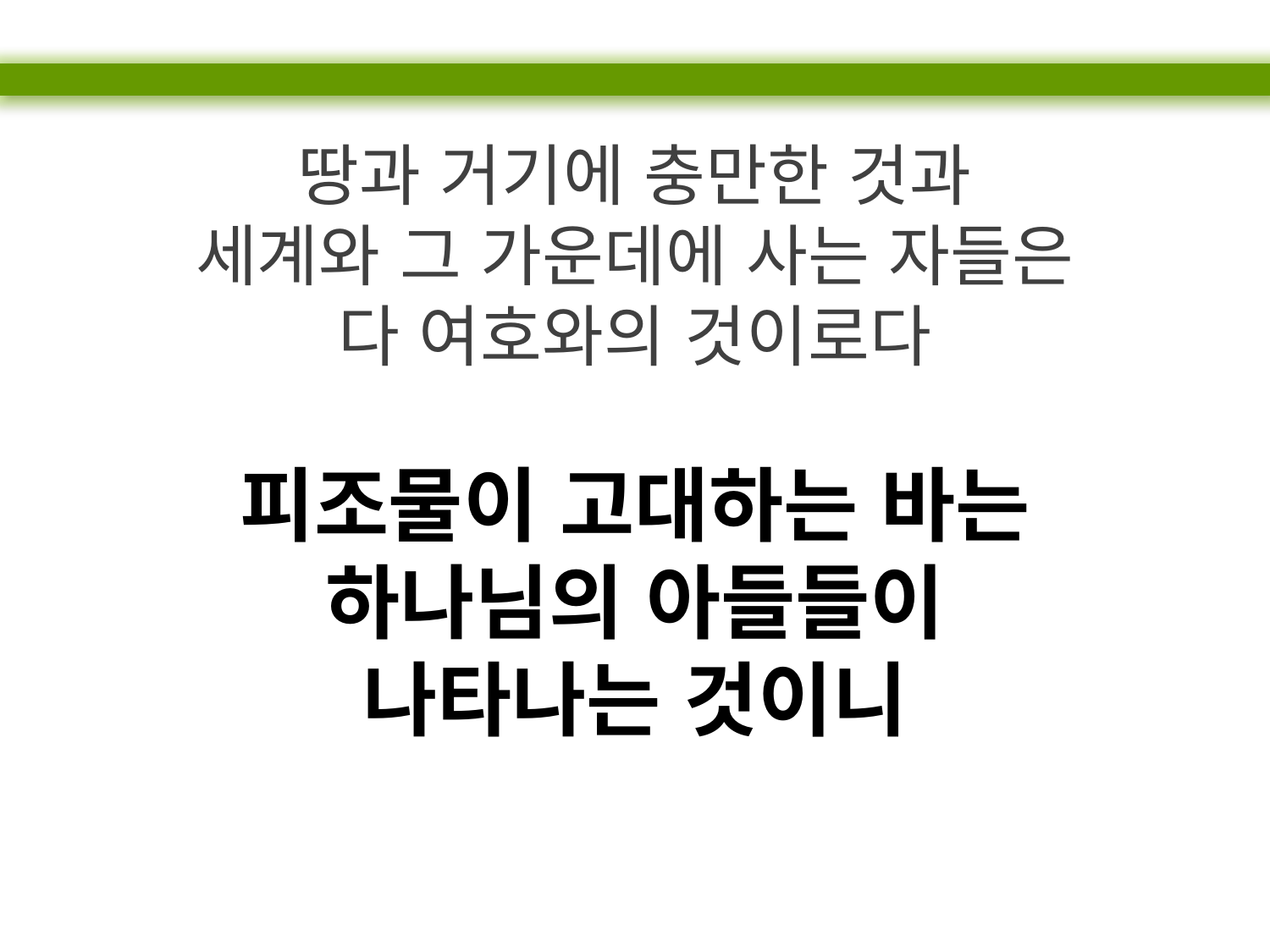

땅과 거기에 충만한 것과
세계와 그 가운데에 사는 자들은
다 여호와의 것이로다
피조물이 고대하는 바는
하나님의 아들들이
나타나는 것이니